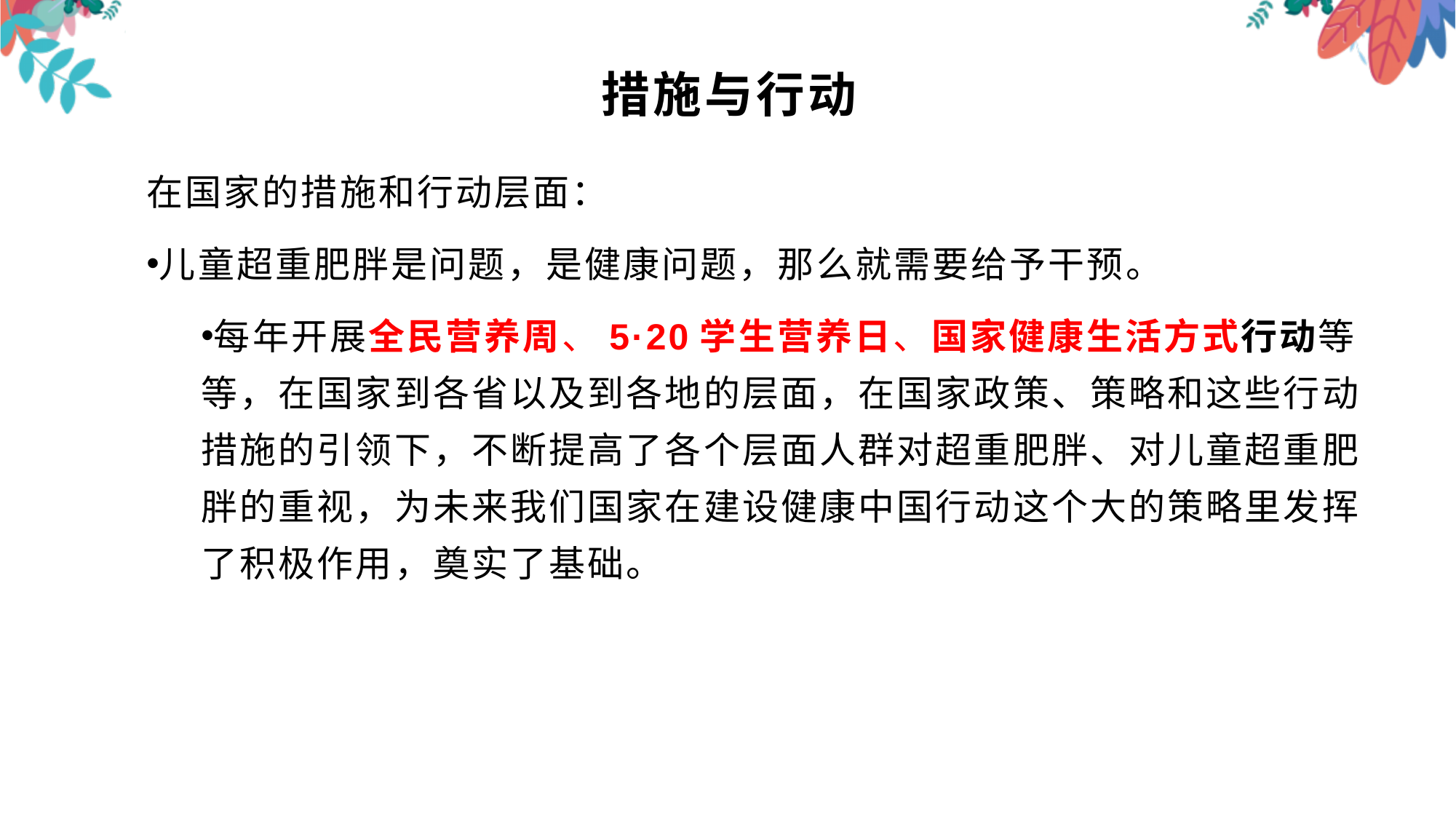

# 措施与行动
在国家的措施和行动层面：
儿童超重肥胖是问题，是健康问题，那么就需要给予干预。
每年开展全民营养周、5·20学生营养日、国家健康生活方式行动等等，在国家到各省以及到各地的层面，在国家政策、策略和这些行动措施的引领下，不断提高了各个层面人群对超重肥胖、对儿童超重肥胖的重视，为未来我们国家在建设健康中国行动这个大的策略里发挥了积极作用，奠实了基础。